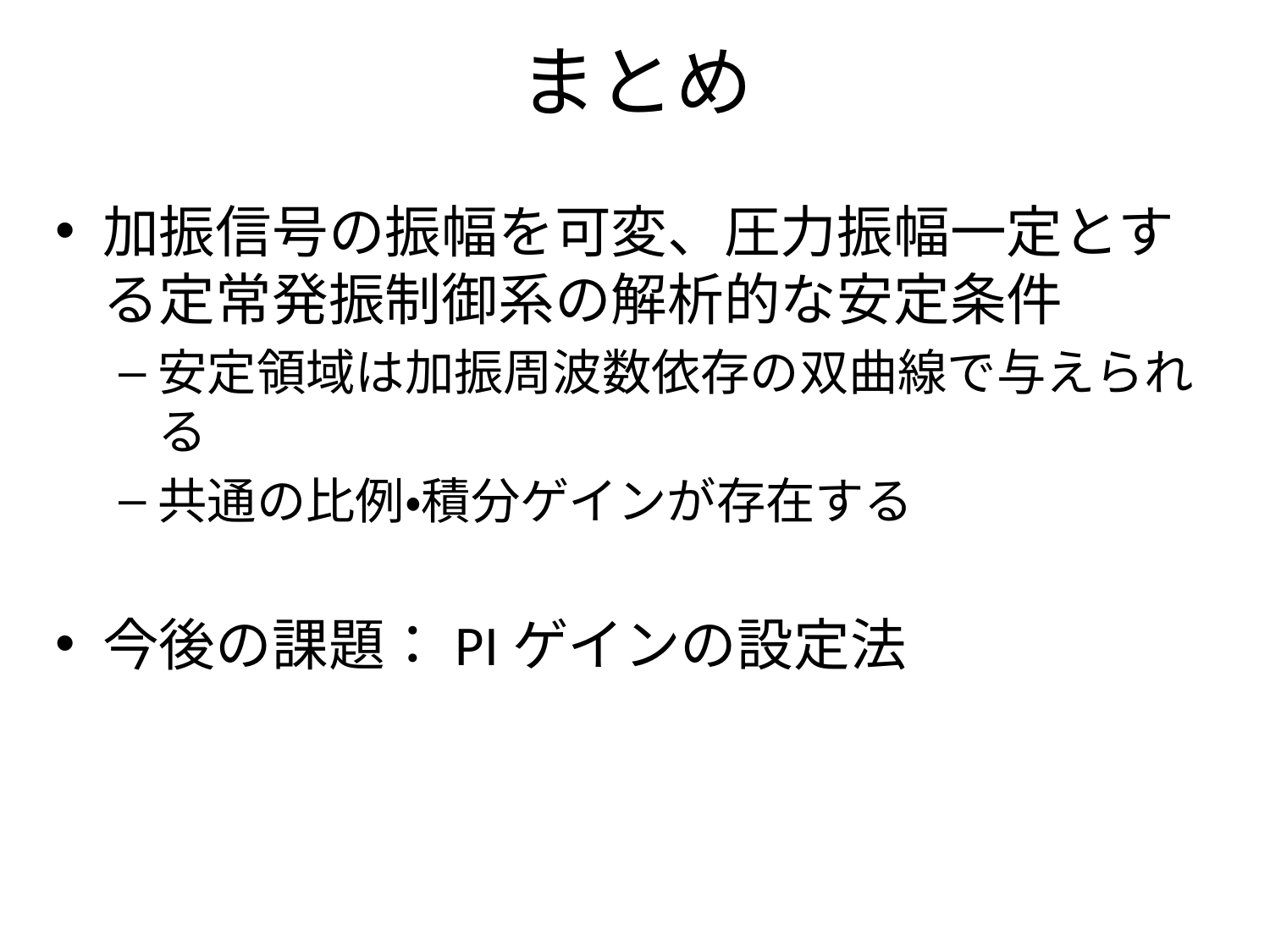

# まとめ
加振信号の振幅を可変、圧力振幅一定とする定常発振制御系の解析的な安定条件
安定領域は加振周波数依存の双曲線で与えられる
共通の比例・積分ゲインが存在する

今後の課題：PIゲインの設定法